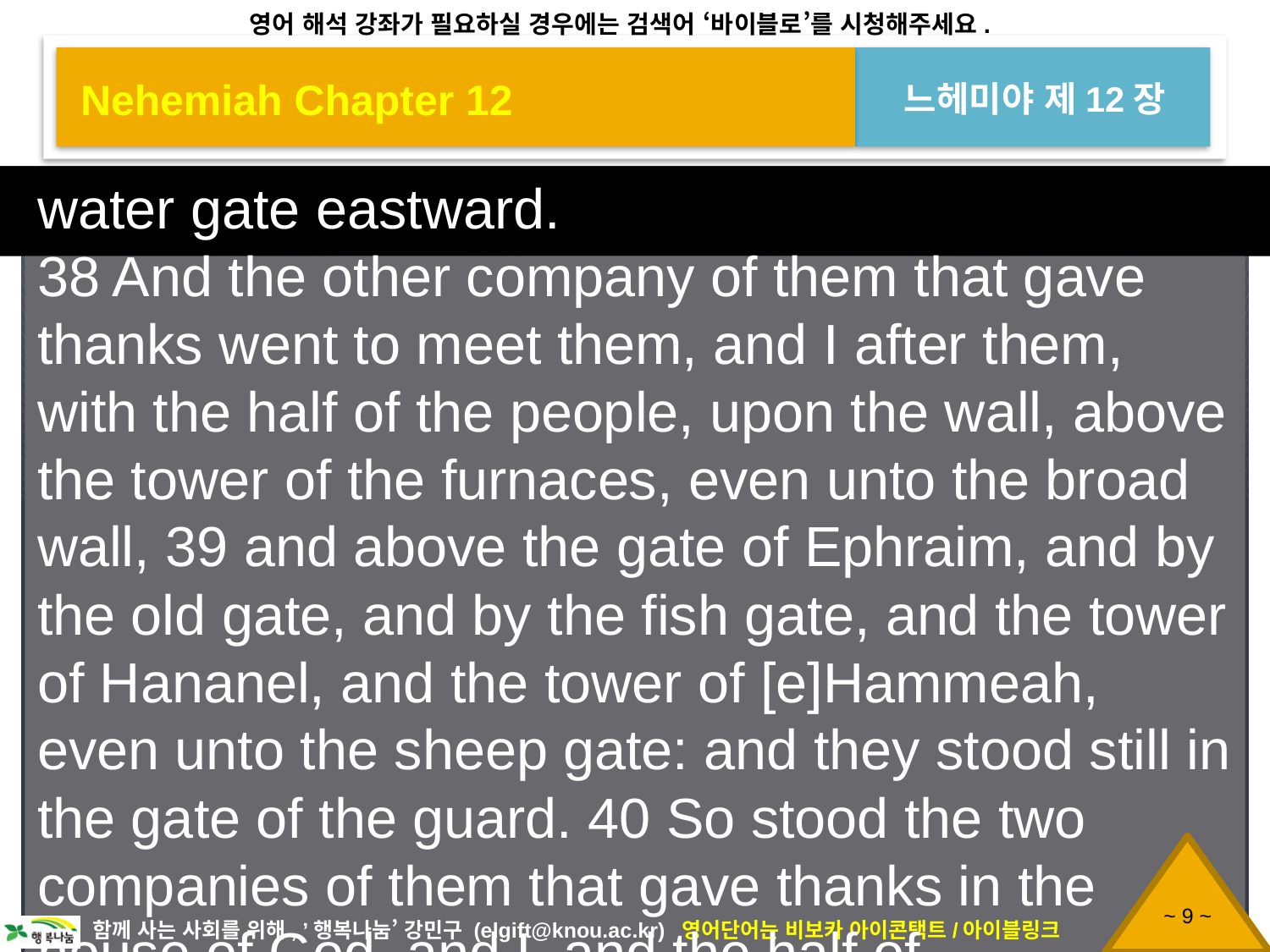

Nehemiah Chapter 12
느헤미야 제12장
water gate eastward.
38 And the other company of them that gave thanks went to meet them, and I after them, with the half of the people, upon the wall, above the tower of the furnaces, even unto the broad wall, 39 and above the gate of Ephraim, and by the old gate, and by the fish gate, and the tower of Hananel, and the tower of [e]Hammeah, even unto the sheep gate: and they stood still in the gate of the guard. 40 So stood the two companies of them that gave thanks in the house of God, and I, and the half of